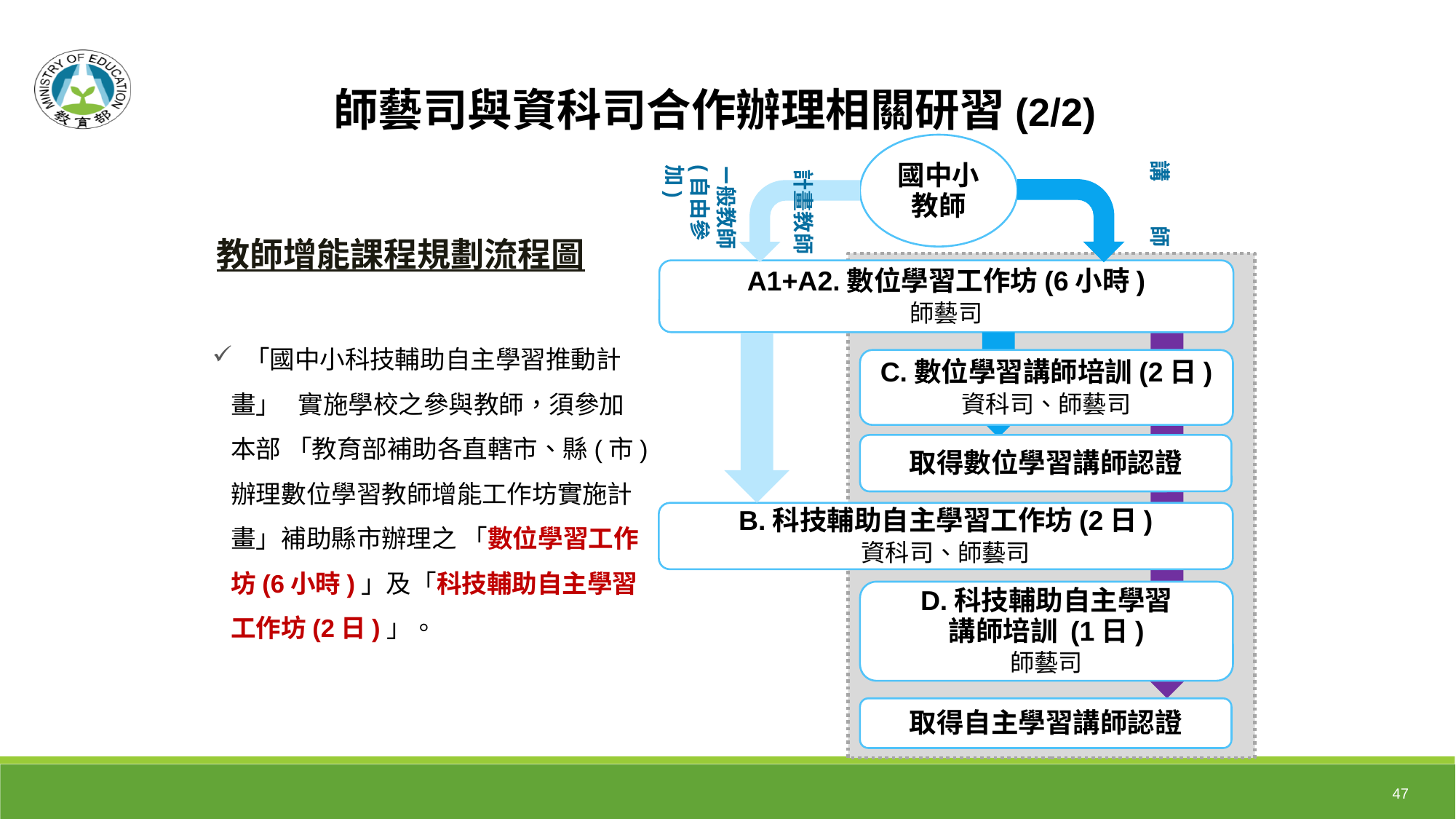

師藝司與資科司合作辦理相關研習(2/2)
國中小
教師

A1+A2.數位學習工作坊(6小時)
師藝司

C.數位學習講師培訓(2日)
資科司、師藝司
取得數位學習講師認證
B.科技輔助自主學習工作坊(2日)
資科司、師藝司
D.科技輔助自主學習
講師培訓 (1日)
師藝司
取得自主學習講師認證
講         師
ㄧ般教師
(自由參加)
計畫教師
教師增能課程規劃流程圖
 「國中小科技輔助自主學習推動計畫」   實施學校之參與教師，須參加本部 「教育部補助各直轄市、縣(市)辦理數位學習教師增能工作坊實施計畫」補助縣市辦理之 「數位學習工作坊(6小時)」及「科技輔助自主學習工作坊(2日)」。
47